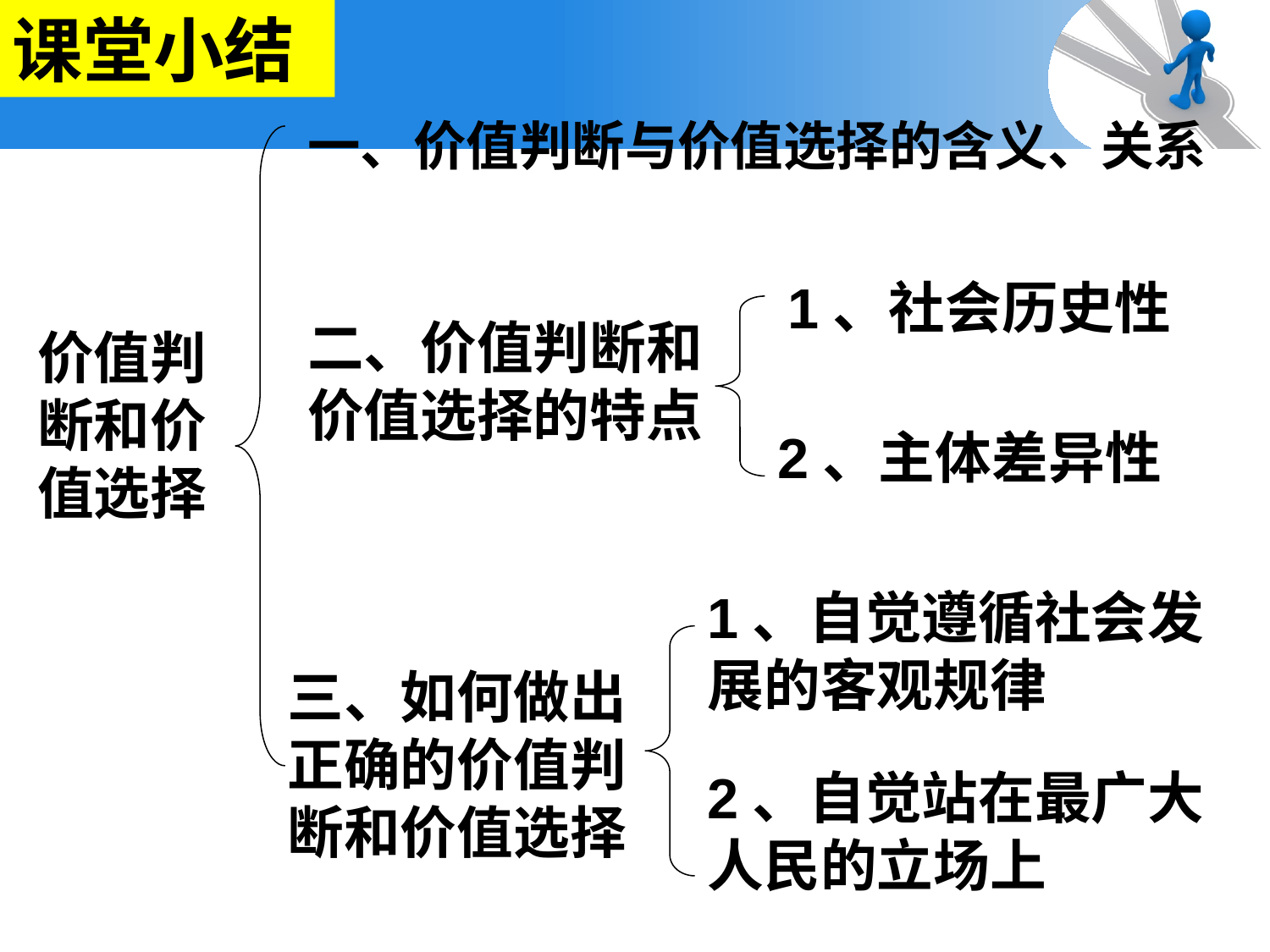

课堂小结
一、价值判断与价值选择的含义、关系

1、社会历史性

二、价值判断和价值选择的特点
价值判断和价值选择
2、主体差异性
1、自觉遵循社会发展的客观规律

三、如何做出正确的价值判断和价值选择
2、自觉站在最广大人民的立场上